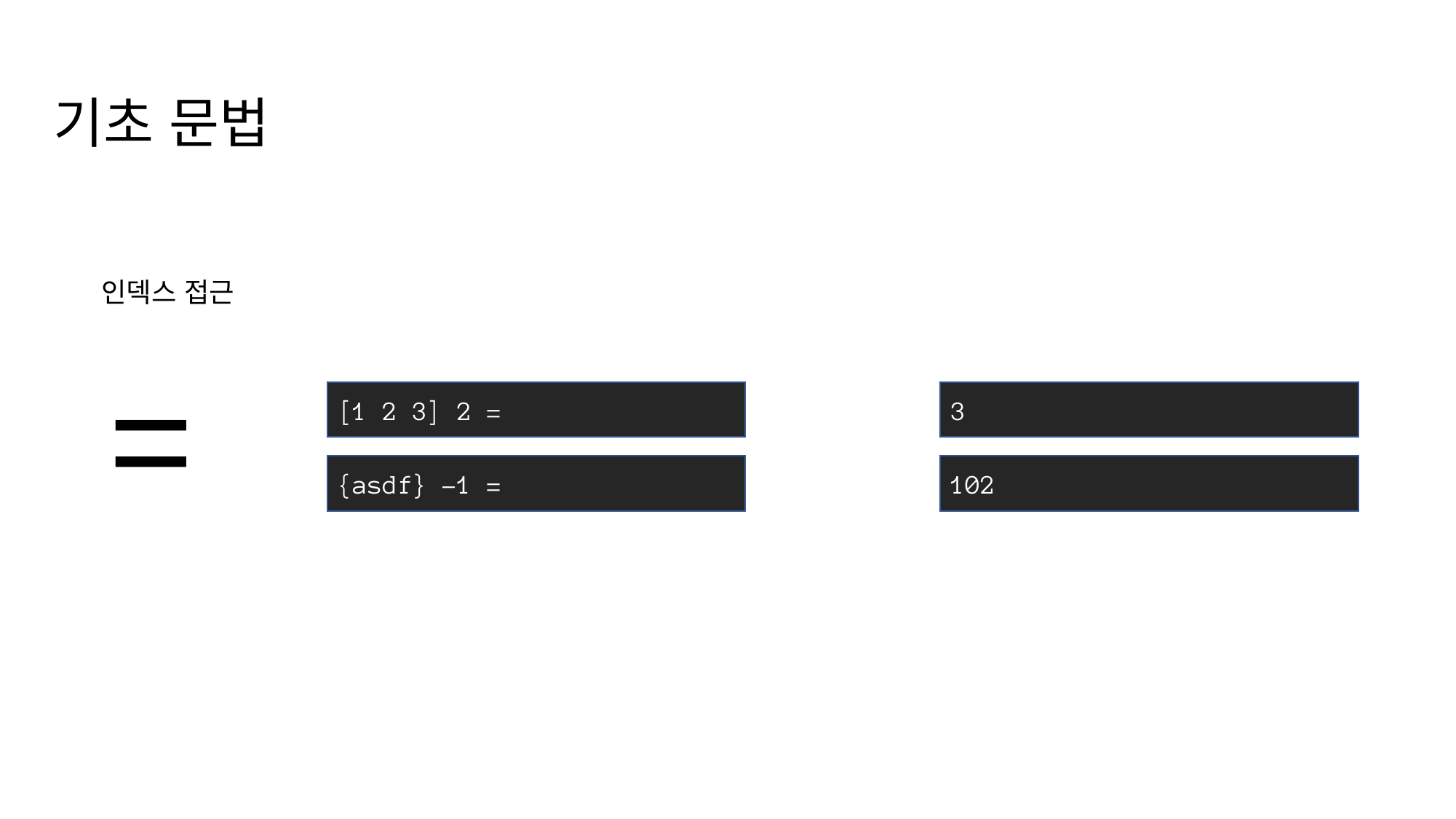

기초 문법
=
인덱스 접근
[1 2 3] 2 =
3
{asdf} -1 =
102